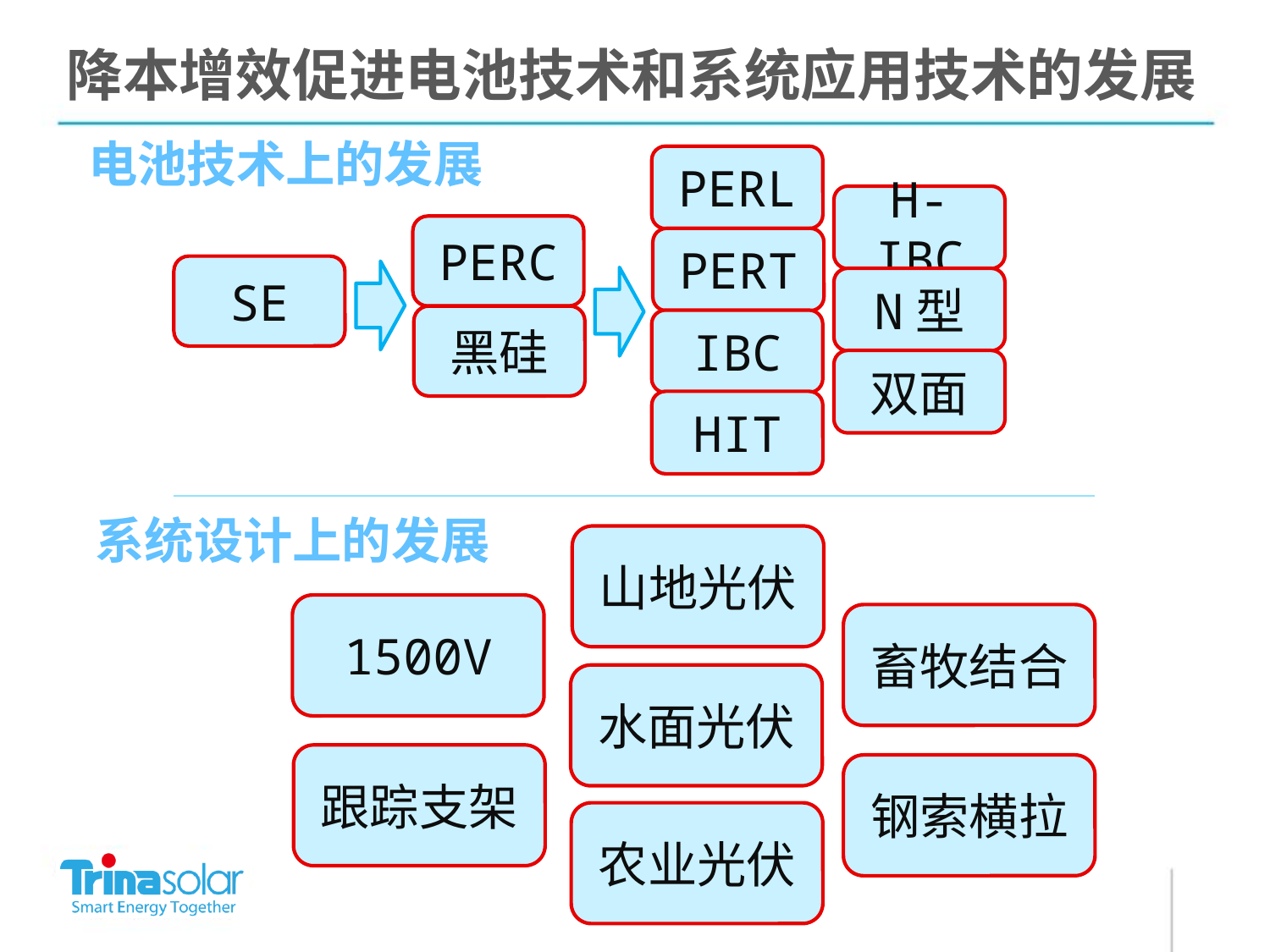

降本增效促进电池技术和系统应用技术的发展
电池技术上的发展
PERL
H-IBC
PERC
PERT
SE

N型
黑硅
IBC
双面
HIT
系统设计上的发展
山地光伏
1500V
畜牧结合
水面光伏
跟踪支架
钢索横拉
农业光伏